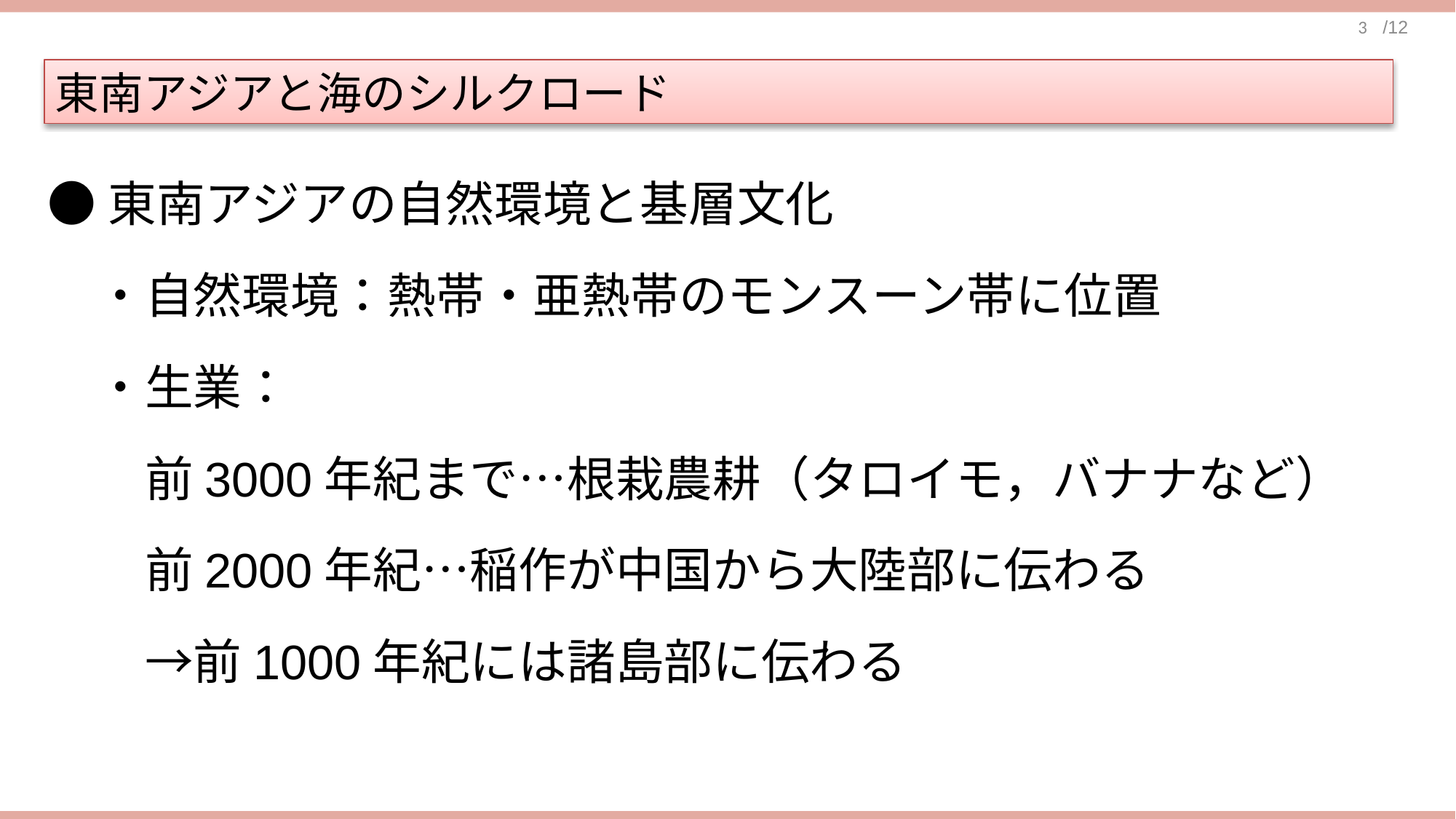

東南アジアと海のシルクロード
●東南アジアの自然環境と基層文化
　・自然環境：熱帯・亜熱帯のモンスーン帯に位置
　・生業：
　　前3000年紀まで…根栽農耕（タロイモ，バナナなど）
　　前2000年紀…稲作が中国から大陸部に伝わる
　　→前1000年紀には諸島部に伝わる